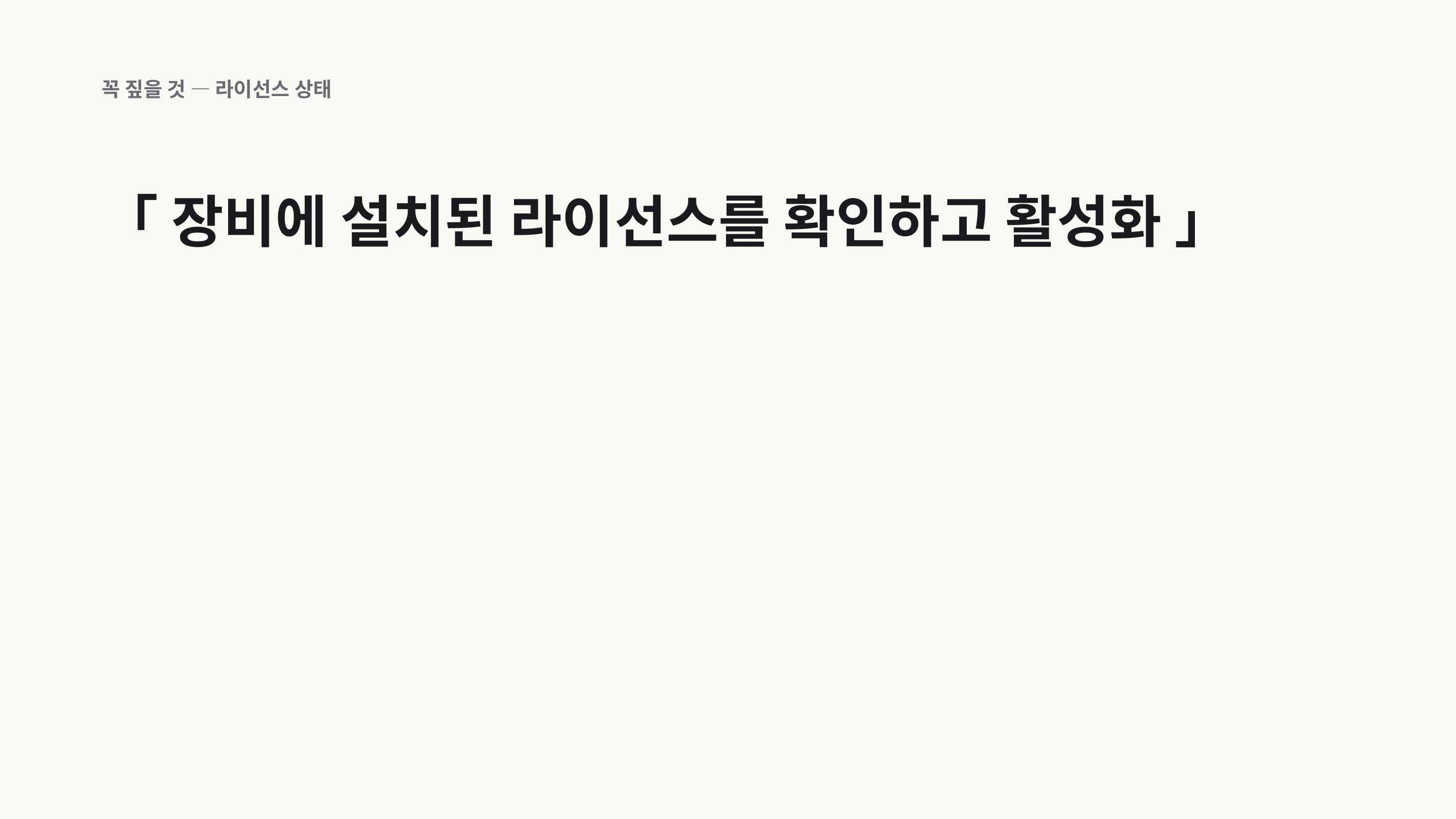

꼭 짚을 것 — 라이선스 상태
「 장비에 설치된 라이선스를 확인하고 활성화 」